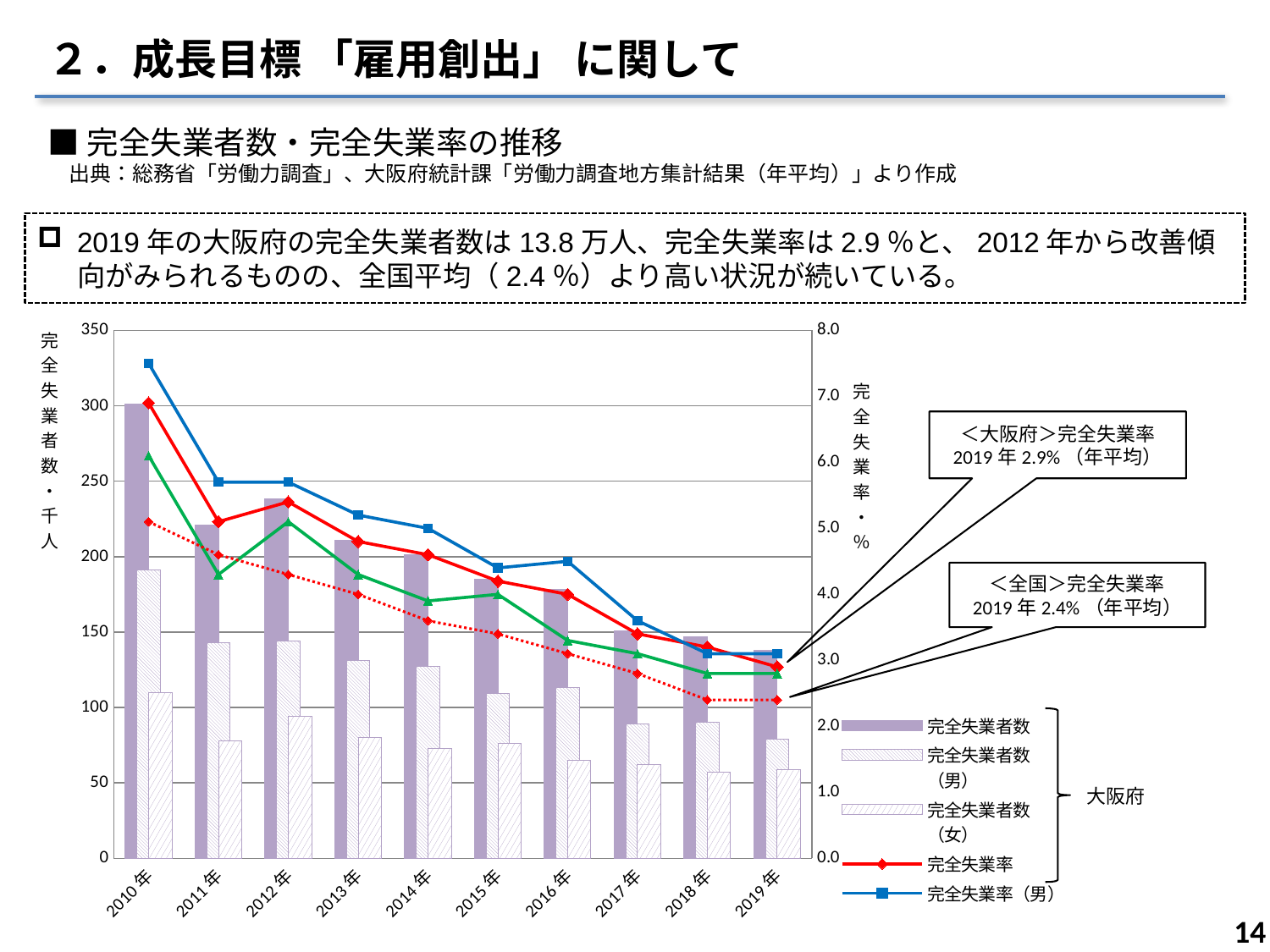

２．成長目標 「雇用創出」 に関して
■完全失業者数・完全失業率の推移
　出典：総務省「労働力調査」、大阪府統計課「労働力調査地方集計結果（年平均）」より作成
2019年の大阪府の完全失業者数は13.8万人、完全失業率は2.9％と、2012年から改善傾向がみられるものの、全国平均（2.4％）より高い状況が続いている。

### Chart

| Category | 完全失業者数 | 完全失業者数（男） | 完全失業者数（女） | 完全失業率 | 完全失業率（男） | 完全失業率（女） | 完全失業率（全国） |
|---|---|---|---|---|---|---|---|
| 2010年 | 301.0 | 191.0 | 110.0 | 6.9 | 7.5 | 6.1 | 5.1 |
| 2011年 | 221.0 | 143.0 | 78.0 | 5.1 | 5.7 | 4.3 | 4.6 |
| 2012年 | 238.0 | 144.0 | 94.0 | 5.4 | 5.7 | 5.1 | 4.3 |
| 2013年 | 211.0 | 131.0 | 80.0 | 4.8 | 5.2 | 4.3 | 4.0 |
| 2014年 | 201.0 | 127.0 | 73.0 | 4.6 | 5.0 | 3.9 | 3.6 |
| 2015年 | 185.0 | 109.0 | 76.0 | 4.2 | 4.4 | 4.0 | 3.4 |
| 2016年 | 178.0 | 113.0 | 65.0 | 4.0 | 4.5 | 3.3 | 3.1 |
| 2017年 | 151.0 | 89.0 | 62.0 | 3.4 | 3.6 | 3.1 | 2.8 |
| 2018年 | 147.0 | 90.0 | 57.0 | 3.2 | 3.1 | 2.8 | 2.4 |
| 2019年 | 138.0 | 79.0 | 59.0 | 2.9 | 3.1 | 2.8 | 2.4 |
＜大阪府＞完全失業率
2019年2.9%（年平均）
＜全国＞完全失業率
2019年2.4%（年平均）

大阪府
14